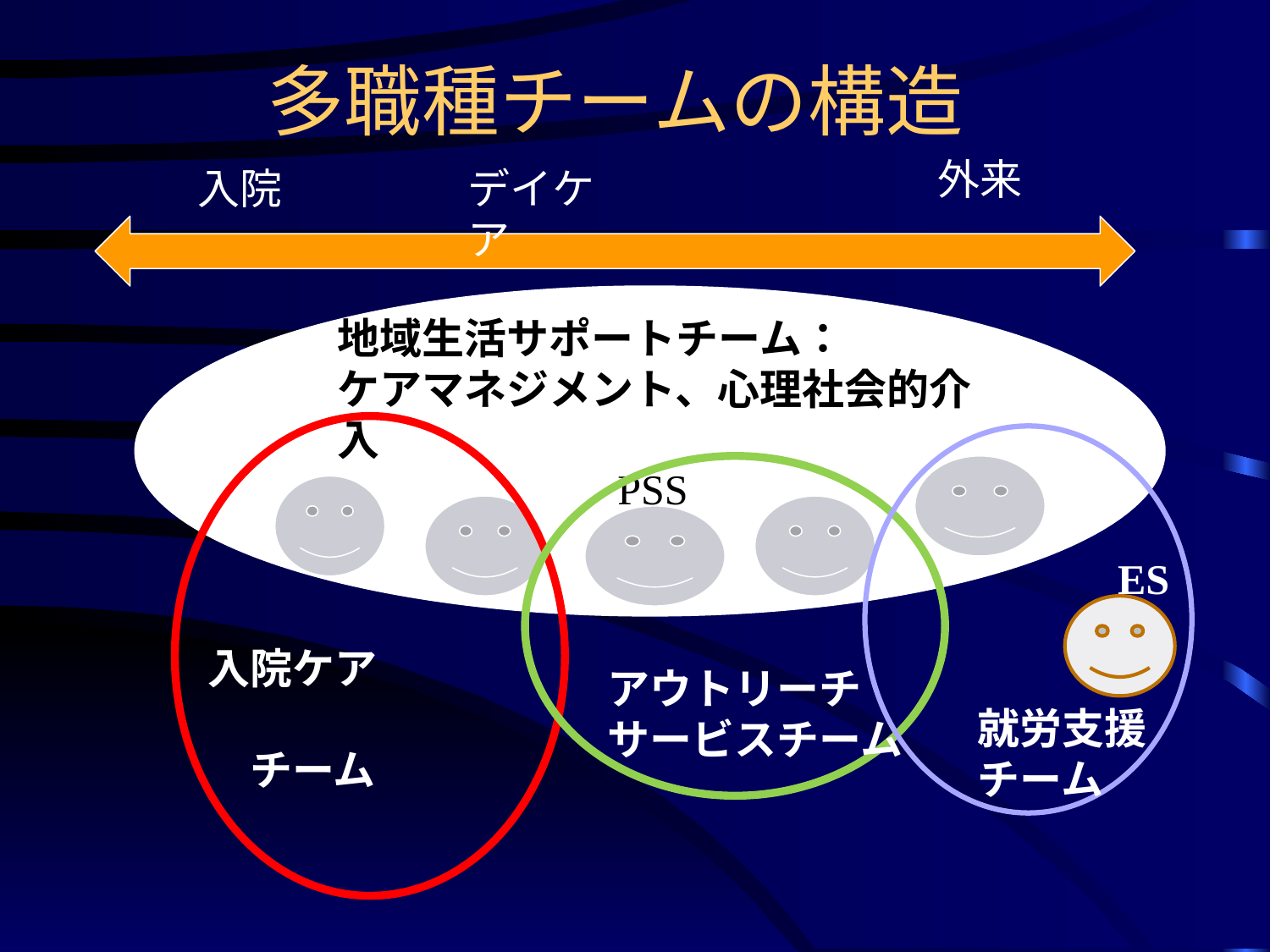

多職種チームの構造
外来
入院
デイケア

PSS
地域生活サポートチーム：
ケアマネジメント、心理社会的介入

PSS

ES

入院ケア
　チーム
アウトリーチサービスチーム
就労支援チーム